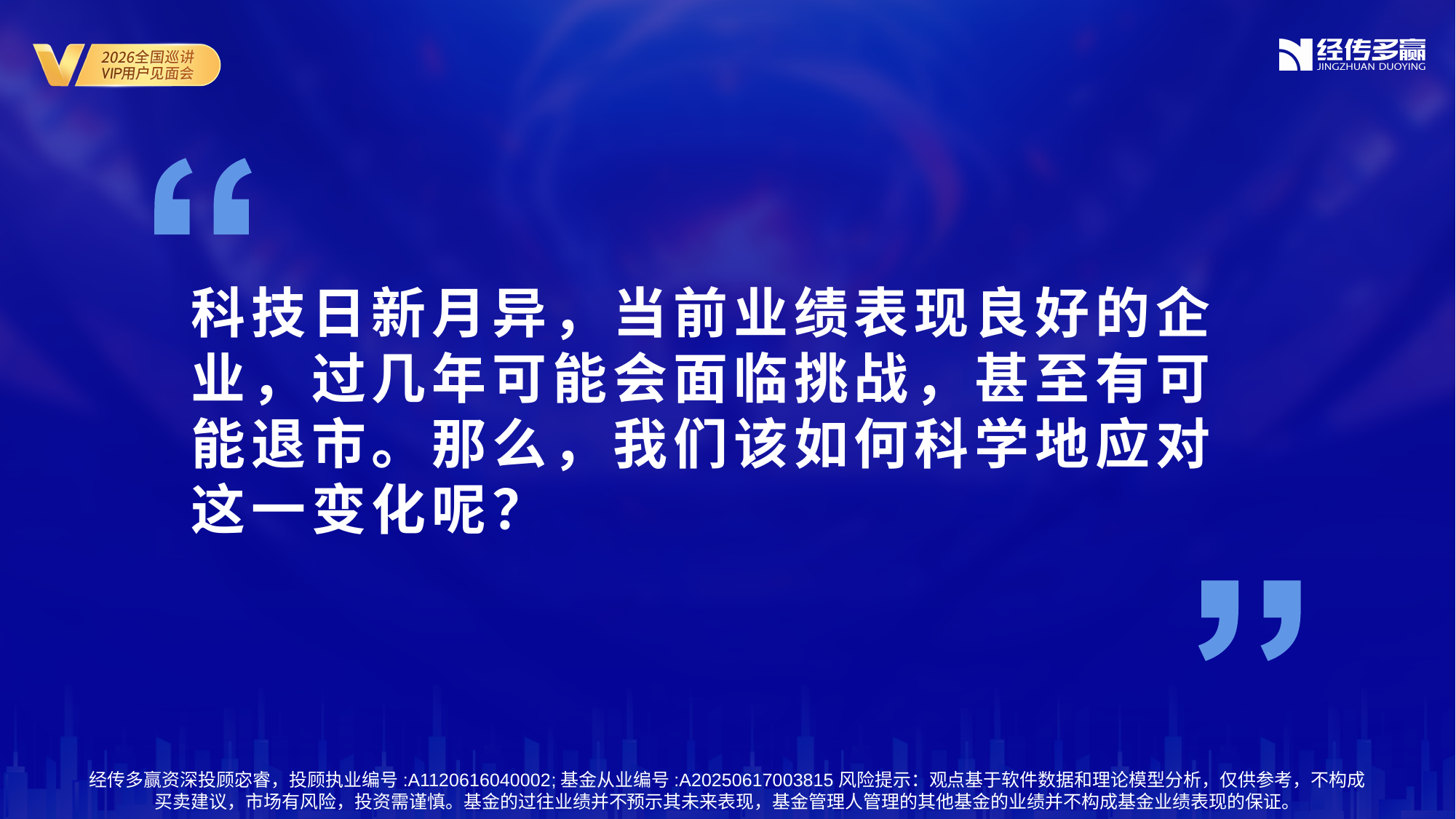

科技日新月异，当前业绩表现良好的企业，过几年可能会面临挑战，甚至有可能退市。那么，我们该如何科学地应对这一变化呢？

经传多赢资深投顾宓睿，投顾执业编号:A1120616040002;基金从业编号:A20250617003815风险提示：观点基于软件数据和理论模型分析，仅供参考，不构成买卖建议，市场有风险，投资需谨慎。基金的过往业绩并不预示其未来表现，基金管理人管理的其他基金的业绩并不构成基金业绩表现的保证。